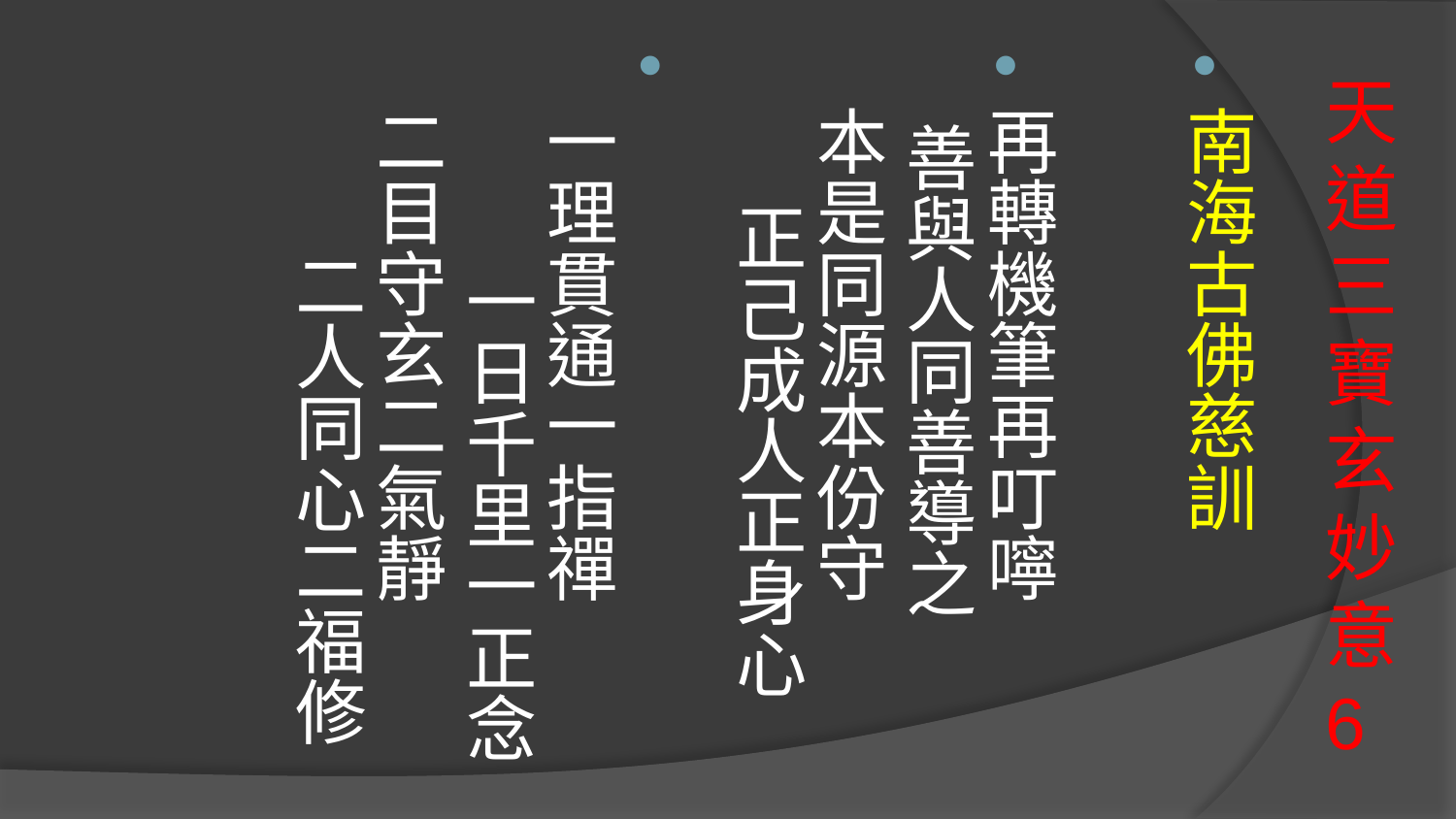

南海古佛慈訓

再轉機筆再叮嚀            善與人同善導之
本是同源本份守                 正己成人正身心
一理貫通一指禪                     一日千里一正念
二目守玄二氣靜                    二人同心二福修

# 天道三寶玄妙意6